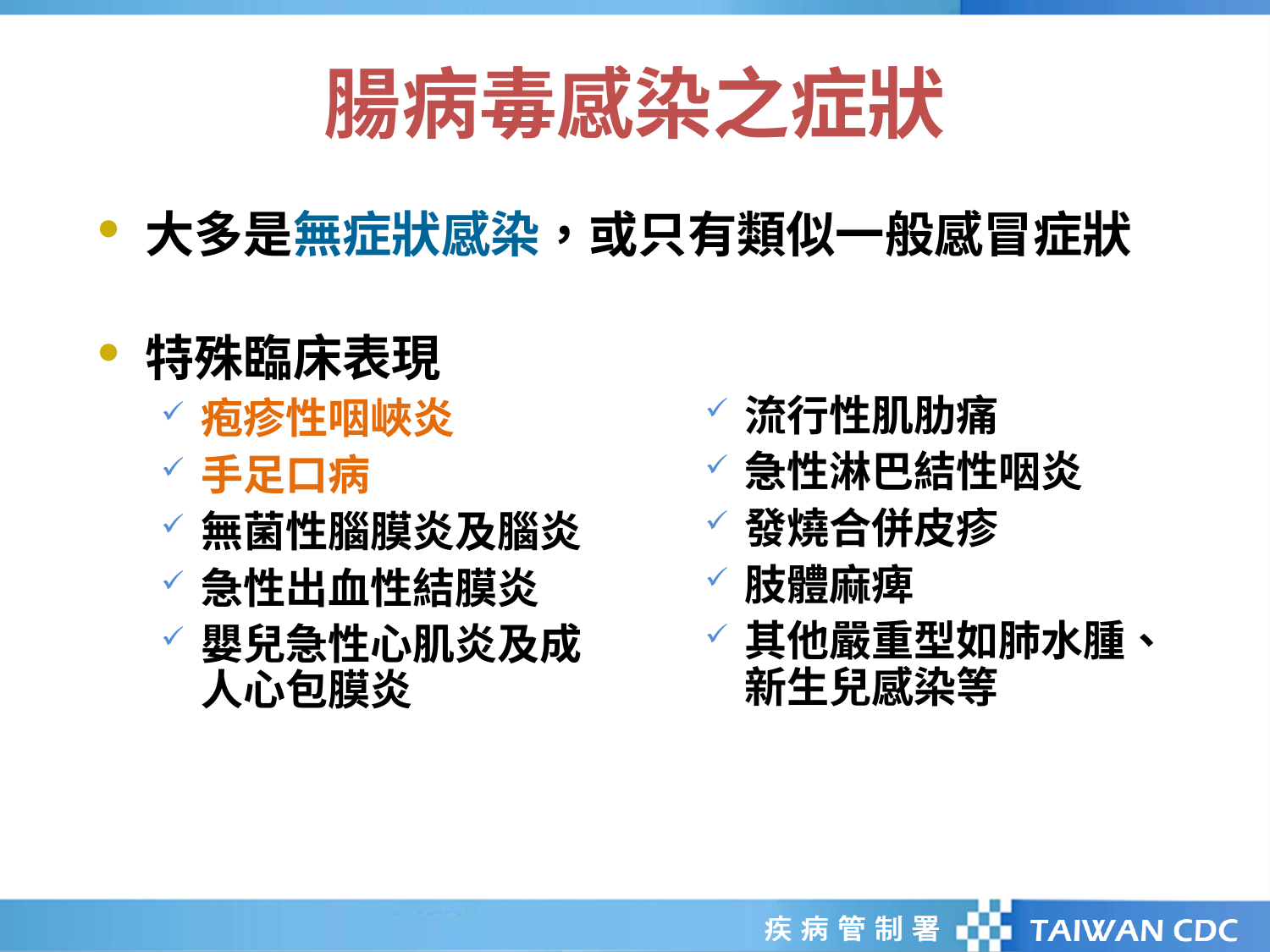

# 腸病毒感染之症狀
大多是無症狀感染，或只有類似一般感冒症狀

特殊臨床表現
疱疹性咽峽炎
手足口病
無菌性腦膜炎及腦炎
急性出血性結膜炎
嬰兒急性心肌炎及成
人心包膜炎
流行性肌肋痛
急性淋巴結性咽炎
發燒合併皮疹
肢體麻痺
其他嚴重型如肺水腫、
新生兒感染等